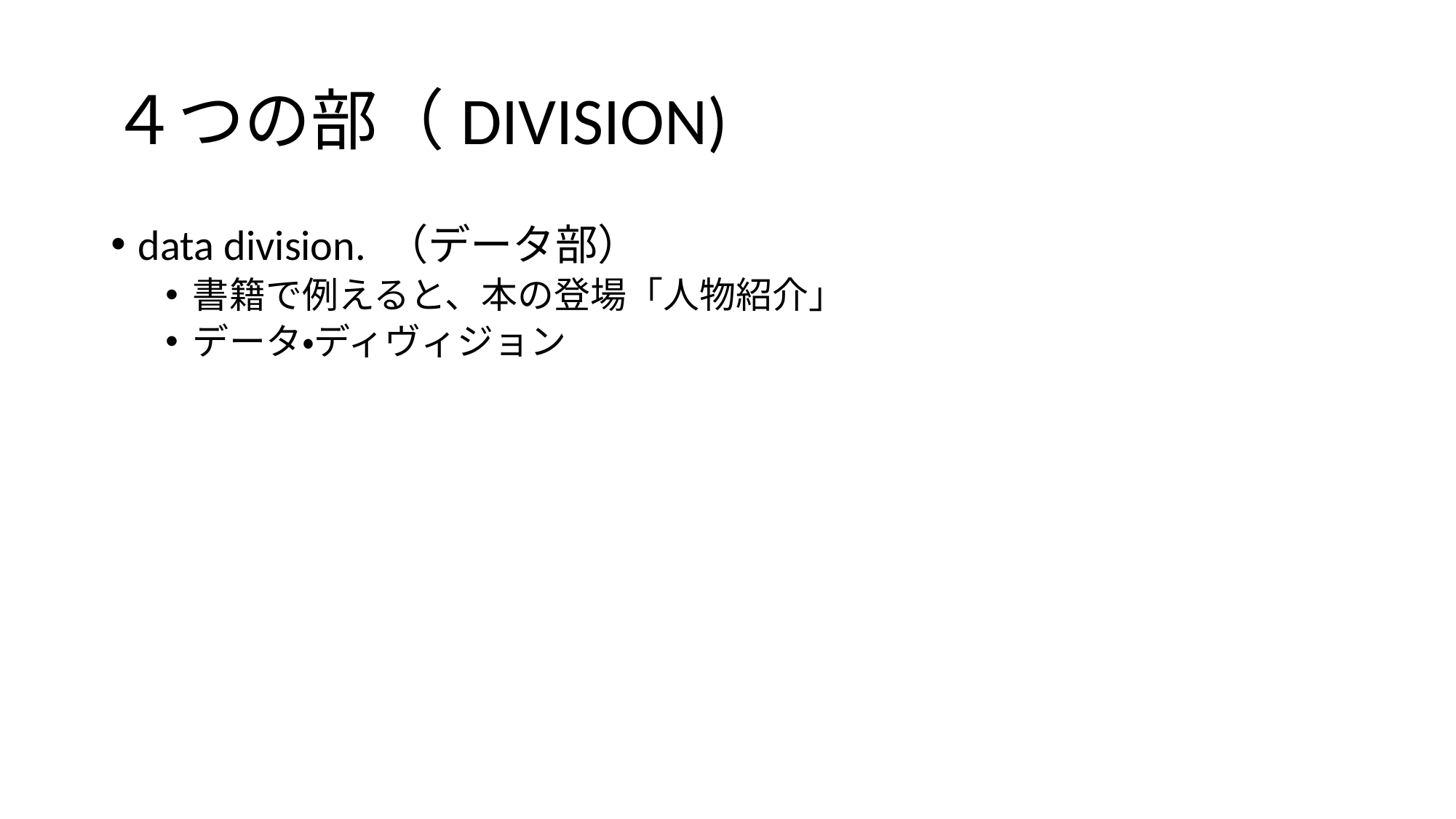

# ４つの部（DIVISION)
data division. （データ部）
書籍で例えると、本の登場「人物紹介」
データ・ディヴィジョン